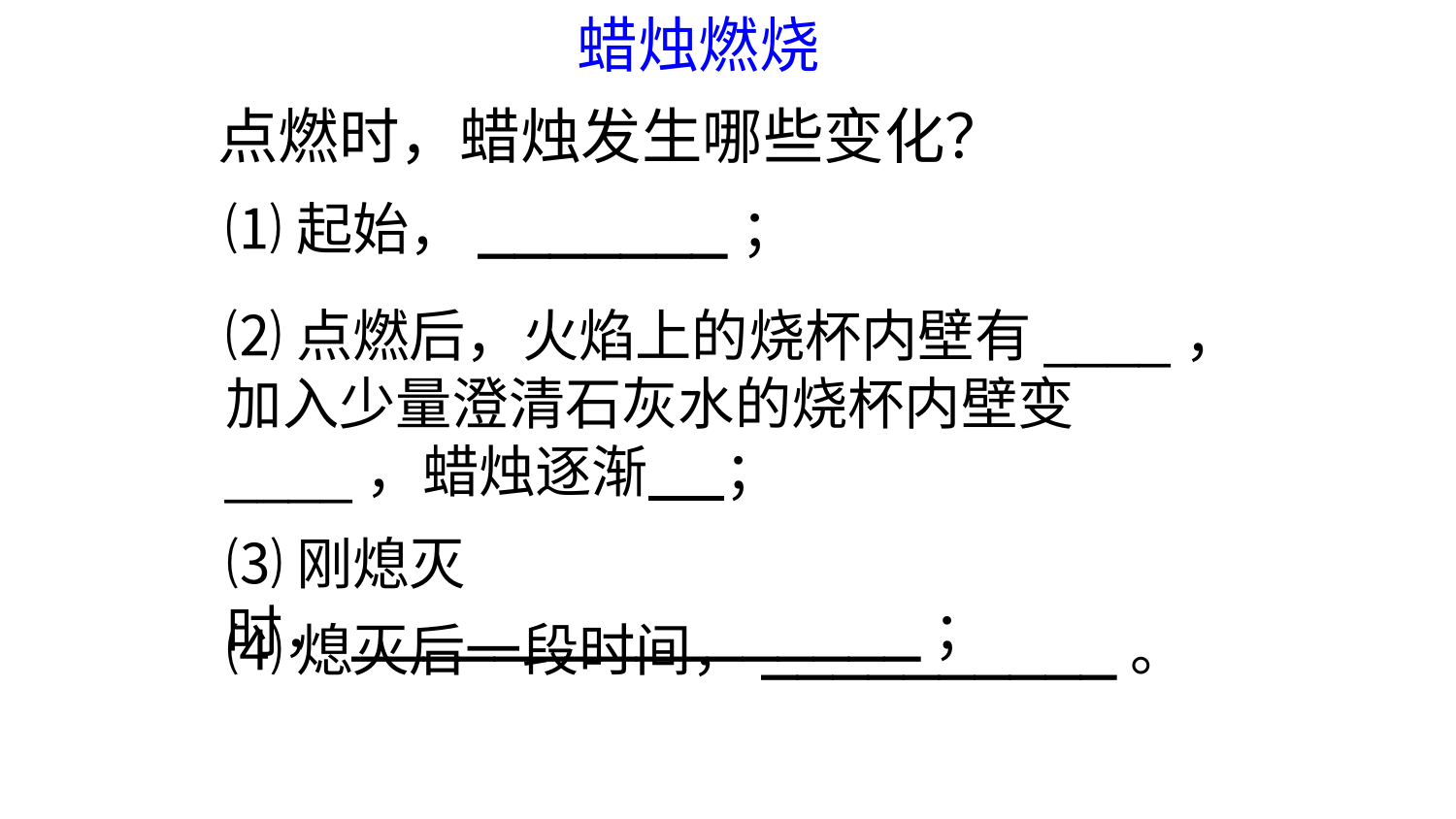

蜡烛燃烧
点燃时，蜡烛发生哪些变化？
⑴起始，_______；
⑵点燃后，火焰上的烧杯内壁有____，加入少量澄清石灰水的烧杯内壁变____，蜡烛逐渐      ；
⑶刚熄灭时，________________；
⑷熄灭后一段时间，__________。